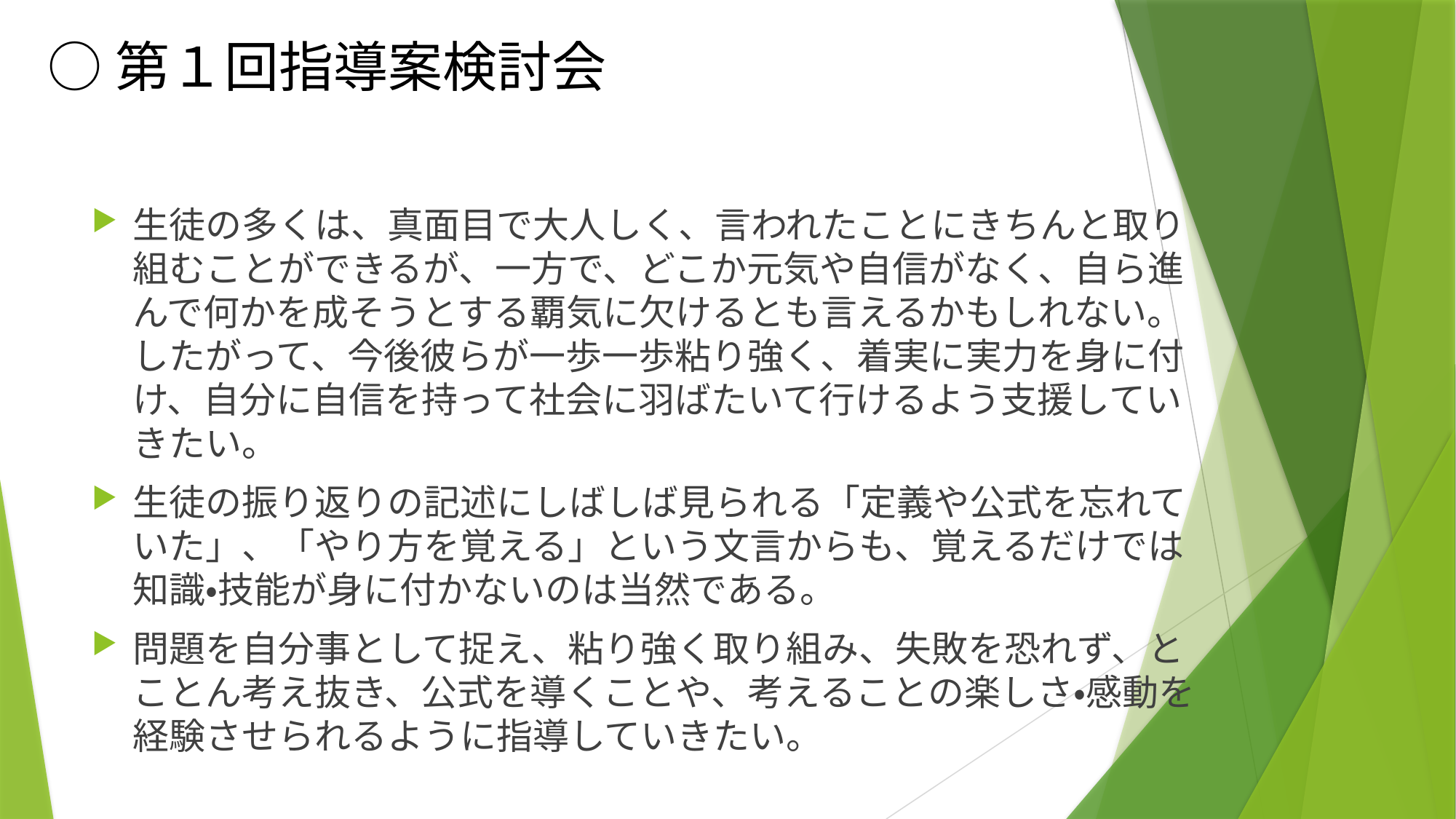

# ○第１回指導案検討会
生徒の多くは、真面目で大人しく、言われたことにきちんと取り組むことができるが、一方で、どこか元気や自信がなく、自ら進んで何かを成そうとする覇気に欠けるとも言えるかもしれない。したがって、今後彼らが一歩一歩粘り強く、着実に実力を身に付け、自分に自信を持って社会に羽ばたいて行けるよう支援していきたい。
生徒の振り返りの記述にしばしば見られる「定義や公式を忘れていた」、「やり方を覚える」という文言からも、覚えるだけでは知識・技能が身に付かないのは当然である。
問題を自分事として捉え、粘り強く取り組み、失敗を恐れず、とことん考え抜き、公式を導くことや、考えることの楽しさ・感動を経験させられるように指導していきたい。